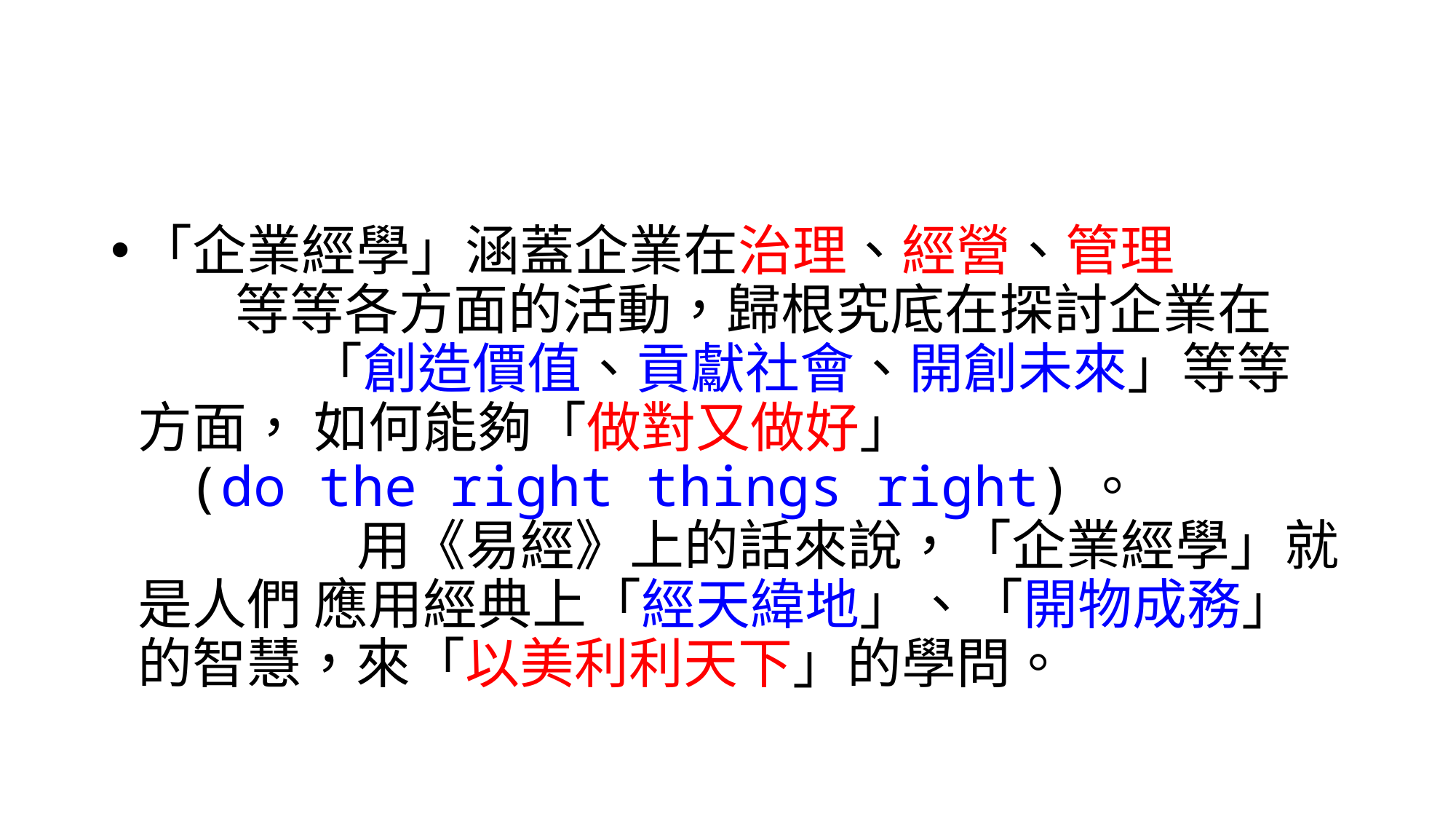

#
「企業經學」涵蓋企業在治理、經營、管理                      等等各方面的活動，歸根究底在探討企業在                    「創造價值、貢獻社會、開創未來」等等方面， 如何能夠「做對又做好」                                       (do the right things right)。                                   用《易經》上的話來說，「企業經學」就是人們 應用經典上「經天緯地」、「開物成務」的智慧，來「以美利利天下」的學問。